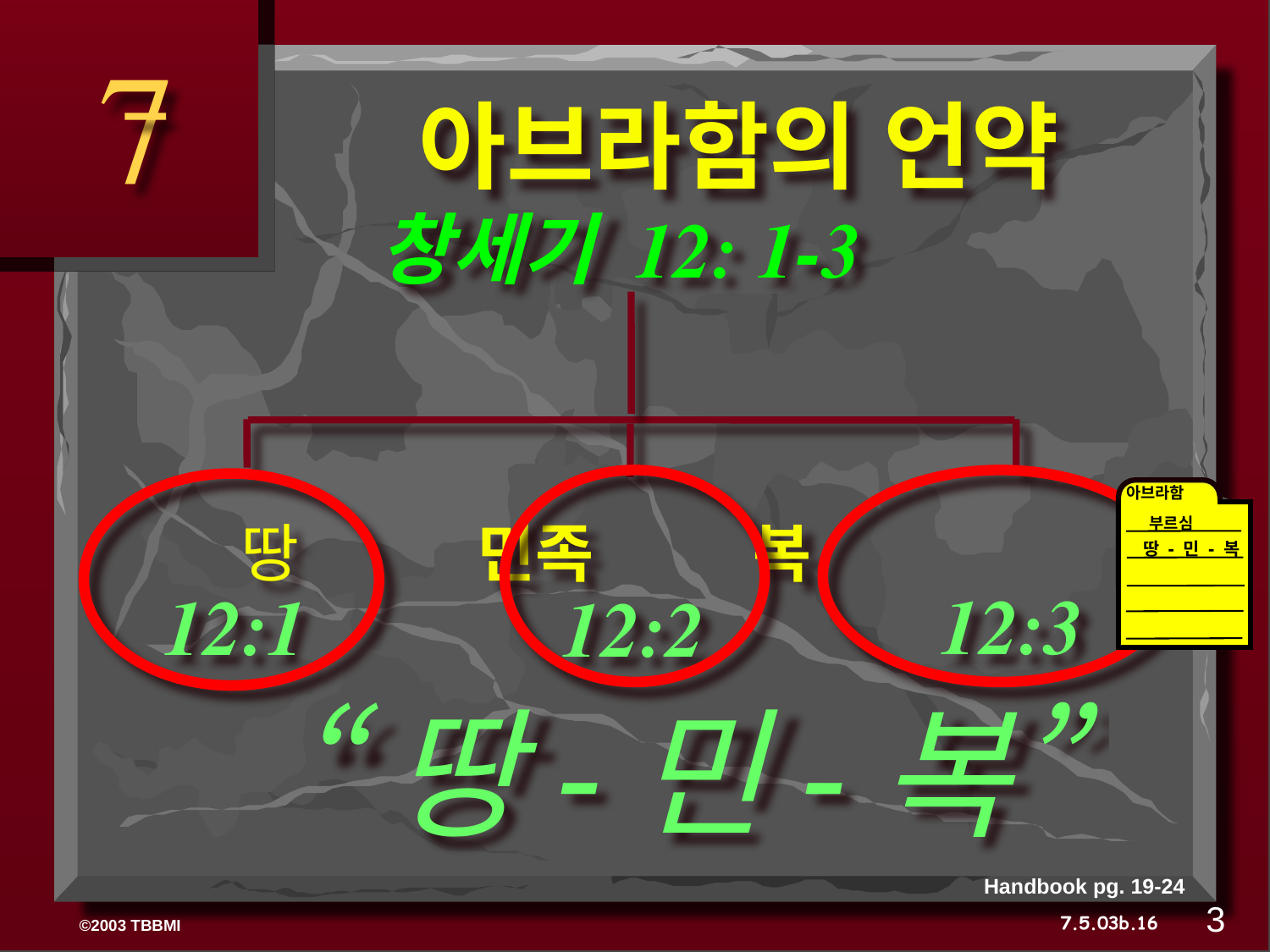

7
        아브라함의 언약
창세기 12: 1-3

            땅          민족         복

아브라함

부르심

땅 - 민 - 복

 12:3
12:1
 12:2
“땅-민-복”

Handbook pg. 19-24
3
16